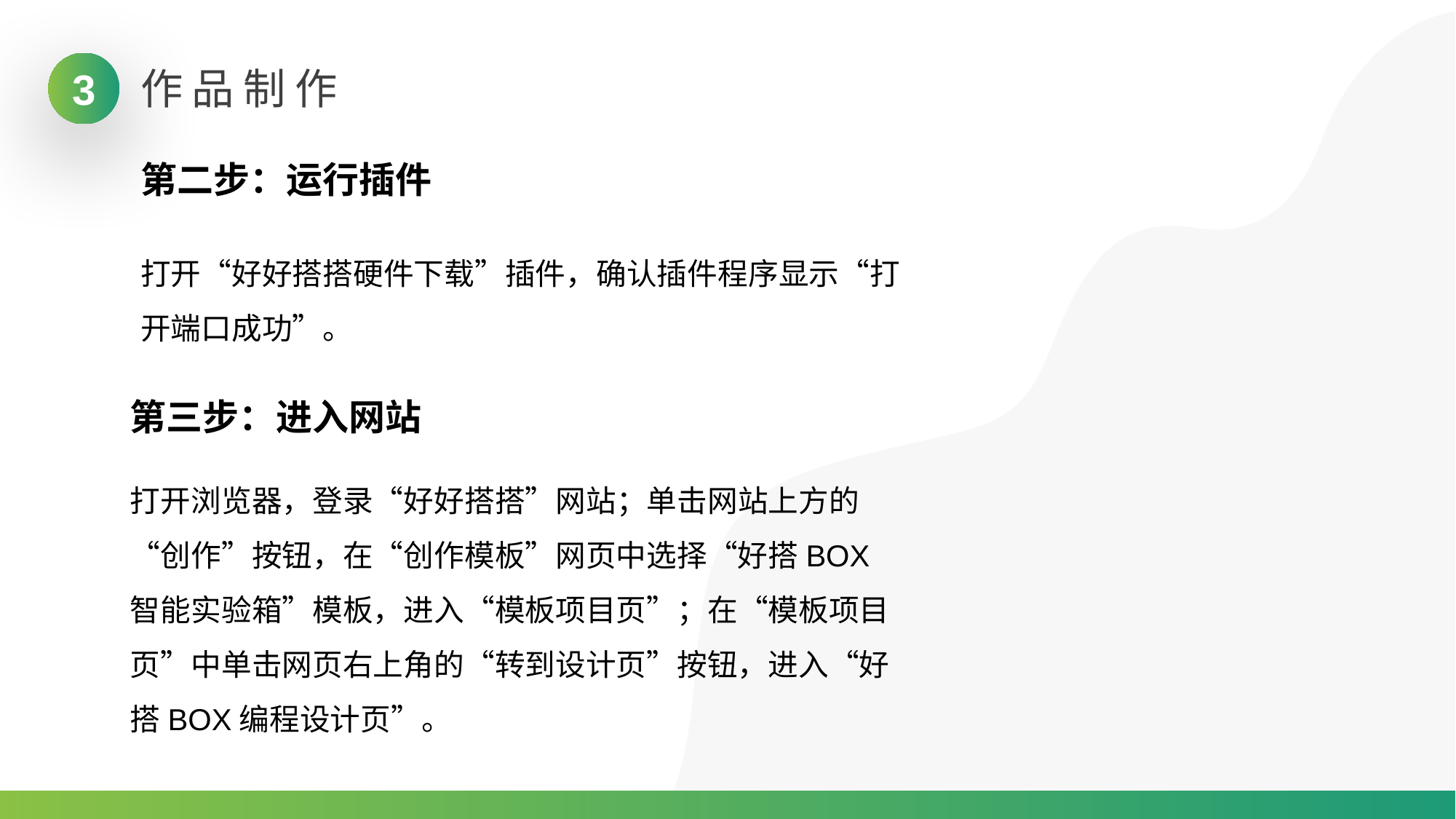

作品制作
3
第二步：运行插件
打开“好好搭搭硬件下载”插件，确认插件程序显示“打开端口成功”。
02
第三步：进入网站
打开浏览器，登录“好好搭搭”网站；单击网站上方的“创作”按钮，在“创作模板”网页中选择“好搭BOX智能实验箱”模板，进入“模板项目页”；在“模板项目页”中单击网页右上角的“转到设计页”按钮，进入“好搭BOX编程设计页”。